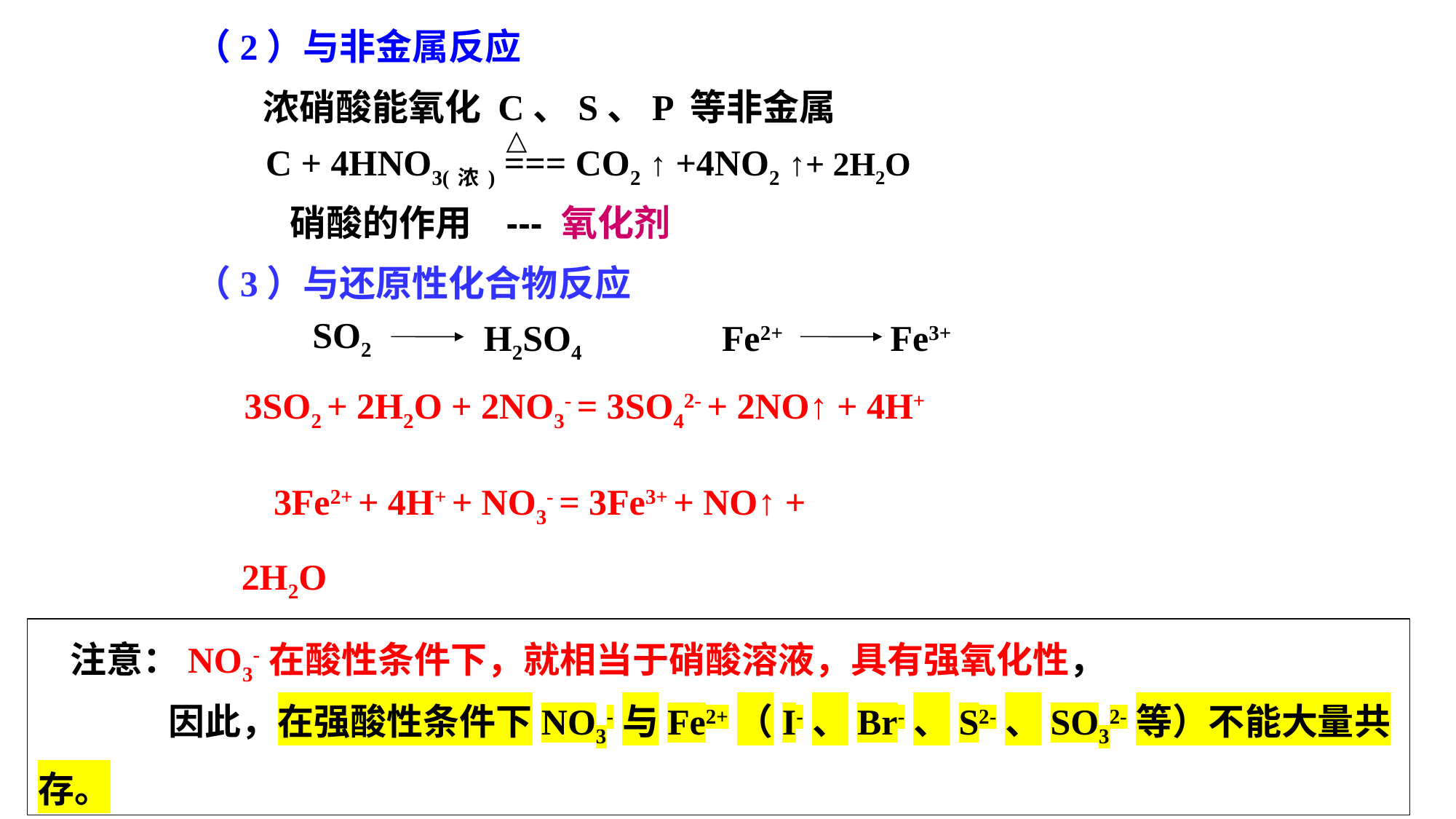

（2）与非金属反应
浓硝酸能氧化 C、S、P 等非金属
△
C + 4HNO3(浓) === CO2 ↑ +4NO2 ↑+ 2H2O
硝酸的作用
--- 氧化剂
（3）与还原性化合物反应
SO2
H2SO4

Fe2+
Fe3+

3SO2 + 2H2O + 2NO3- = 3SO42- + 2NO↑ + 4H+
3Fe2+ + 4H+ + NO3- = 3Fe3+ + NO↑ + 2H2O
注意：NO3-在酸性条件下，就相当于硝酸溶液，具有强氧化性，
           因此，在强酸性条件下NO3-与Fe2+（I-、Br-、S2-、SO32-等）不能大量共存。